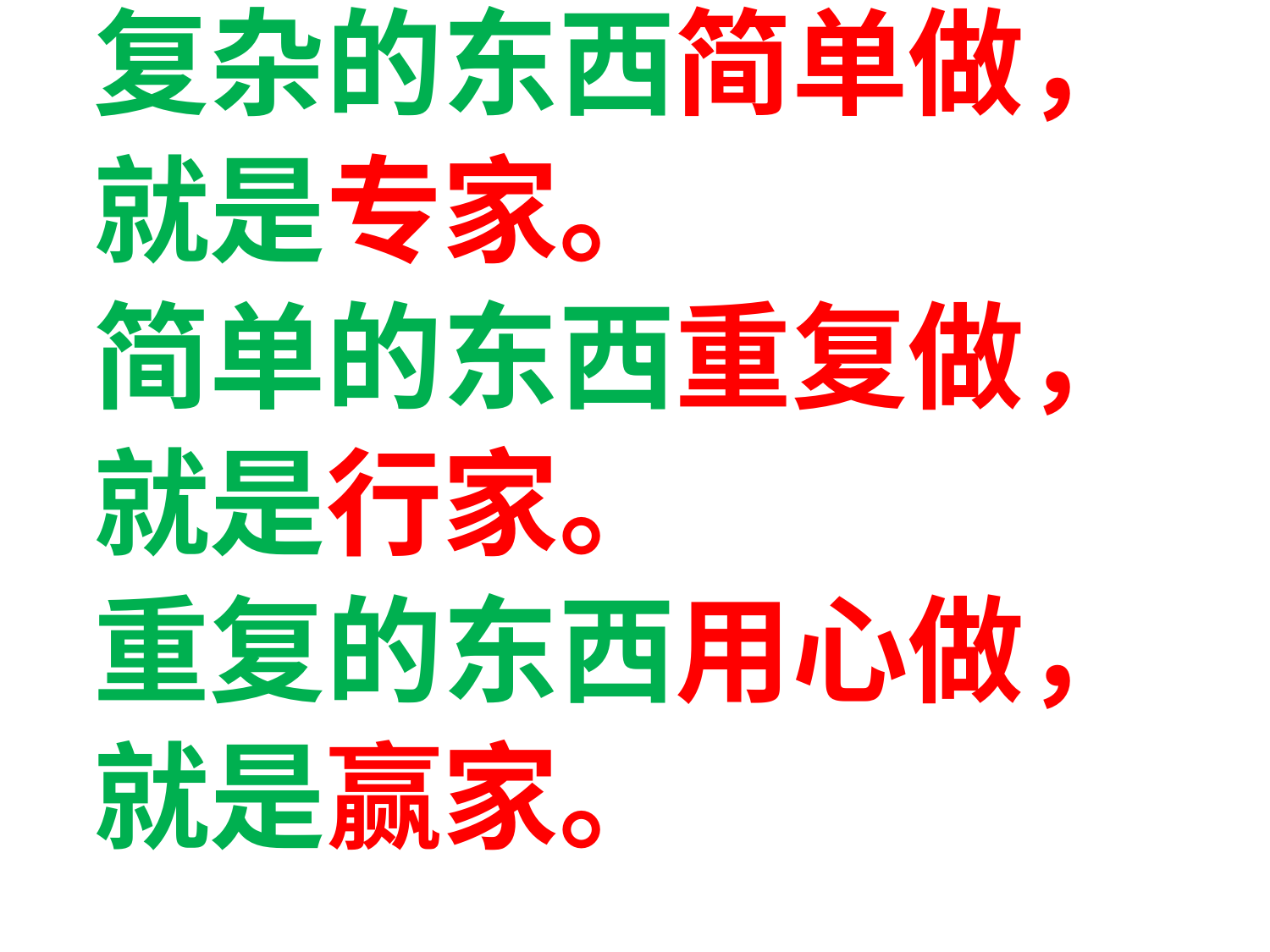

复杂的东西简单做，
  就是专家。
  简单的东西重复做，
  就是行家。
  重复的东西用心做，
  就是赢家。